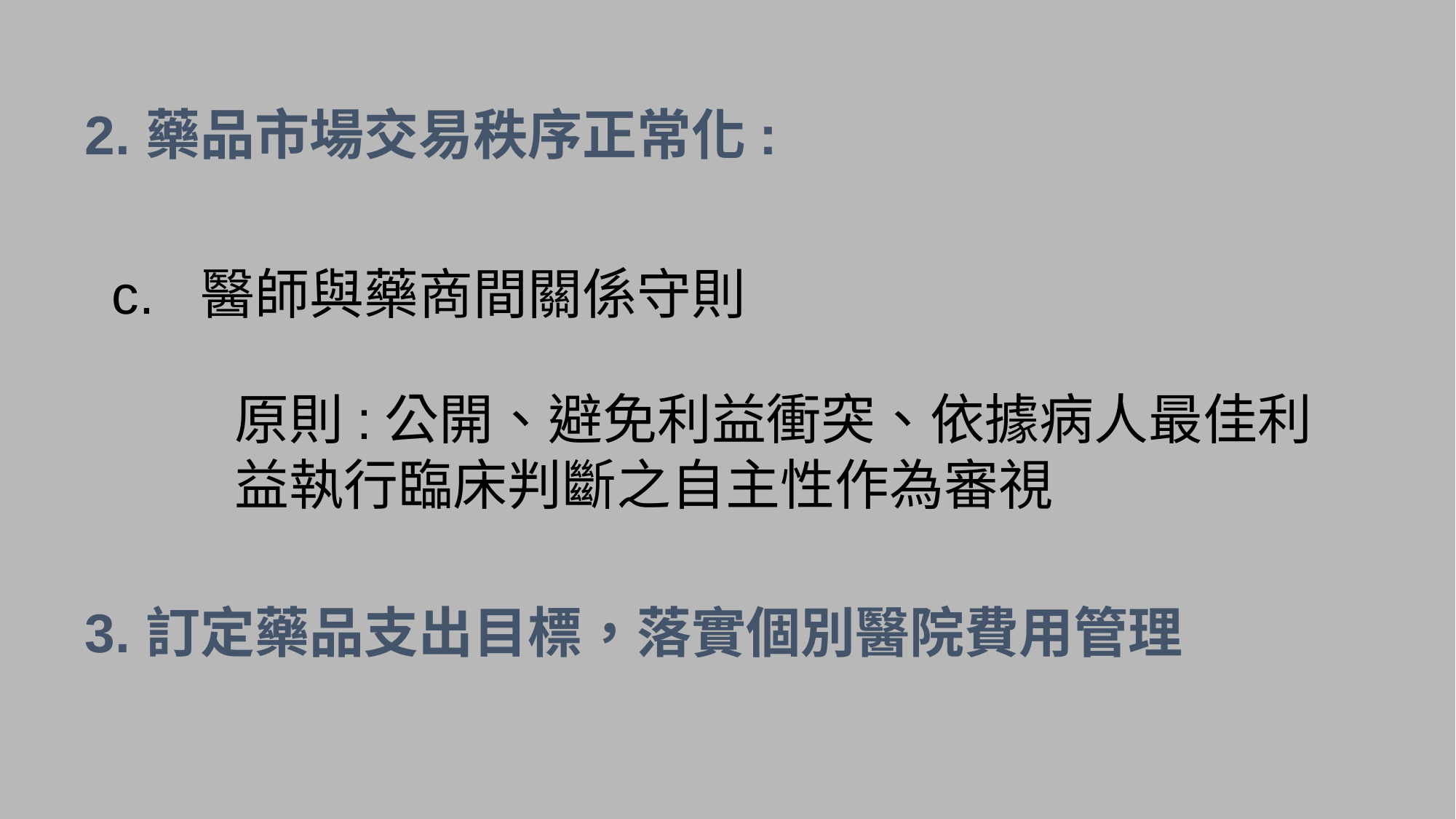

藥品市場交易秩序正常化:
醫師與藥商間關係守則
原則:公開、避免利益衝突、依據病人最佳利益執行臨床判斷之自主性作為審視
訂定藥品支出目標，落實個別醫院費用管理